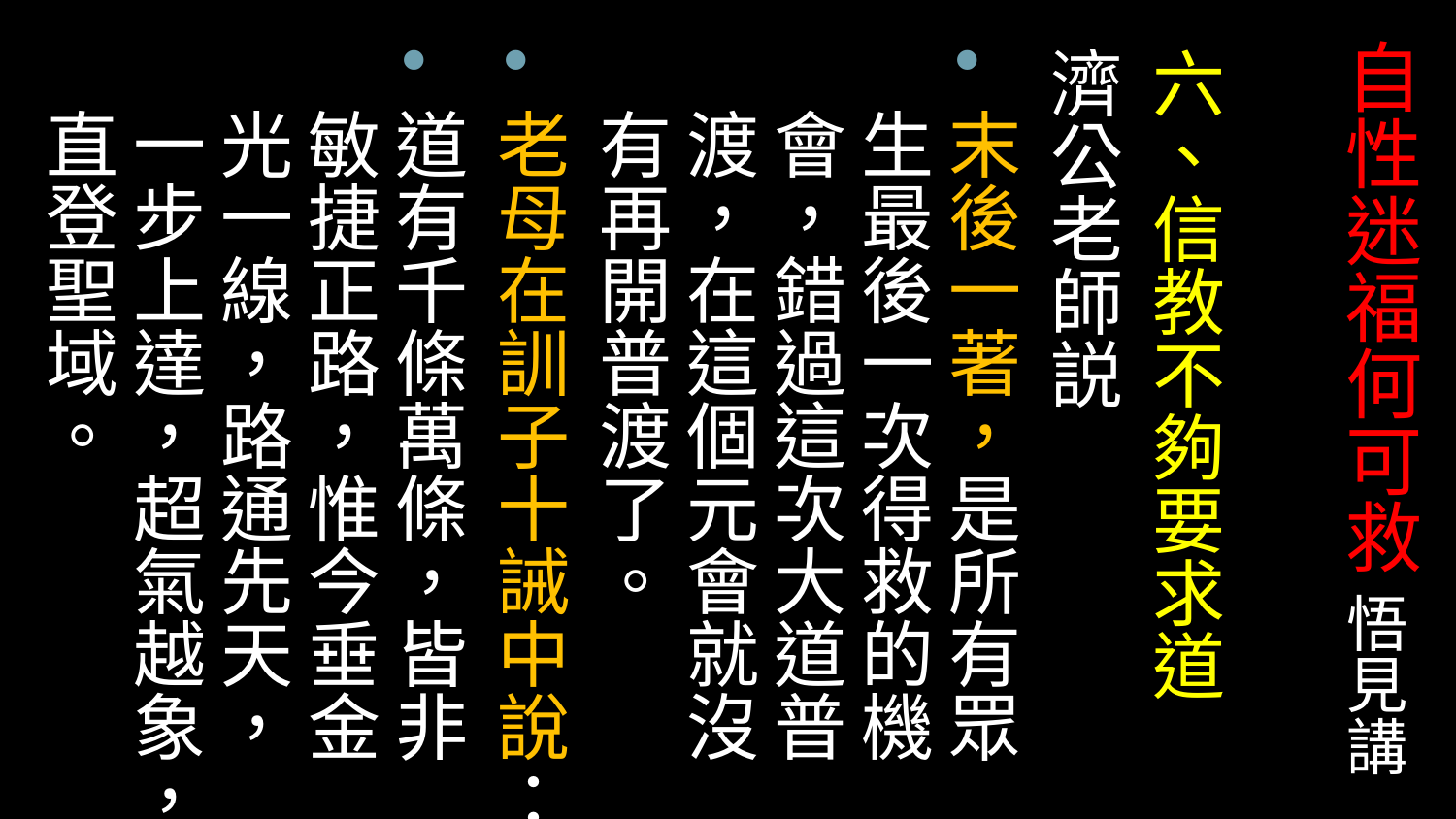

# 自性迷福何可救 悟見講
六、信教不夠要求道
濟公老師説
末後一著，是所有眾生最後一次得救的機會，錯過這次大道普渡，在這個元會就沒有再開普渡了。
老母在訓子十誡中說：
道有千條萬條，皆非敏捷正路，惟今垂金光一線，路通先天，一步上達，超氣越象，直登聖域。